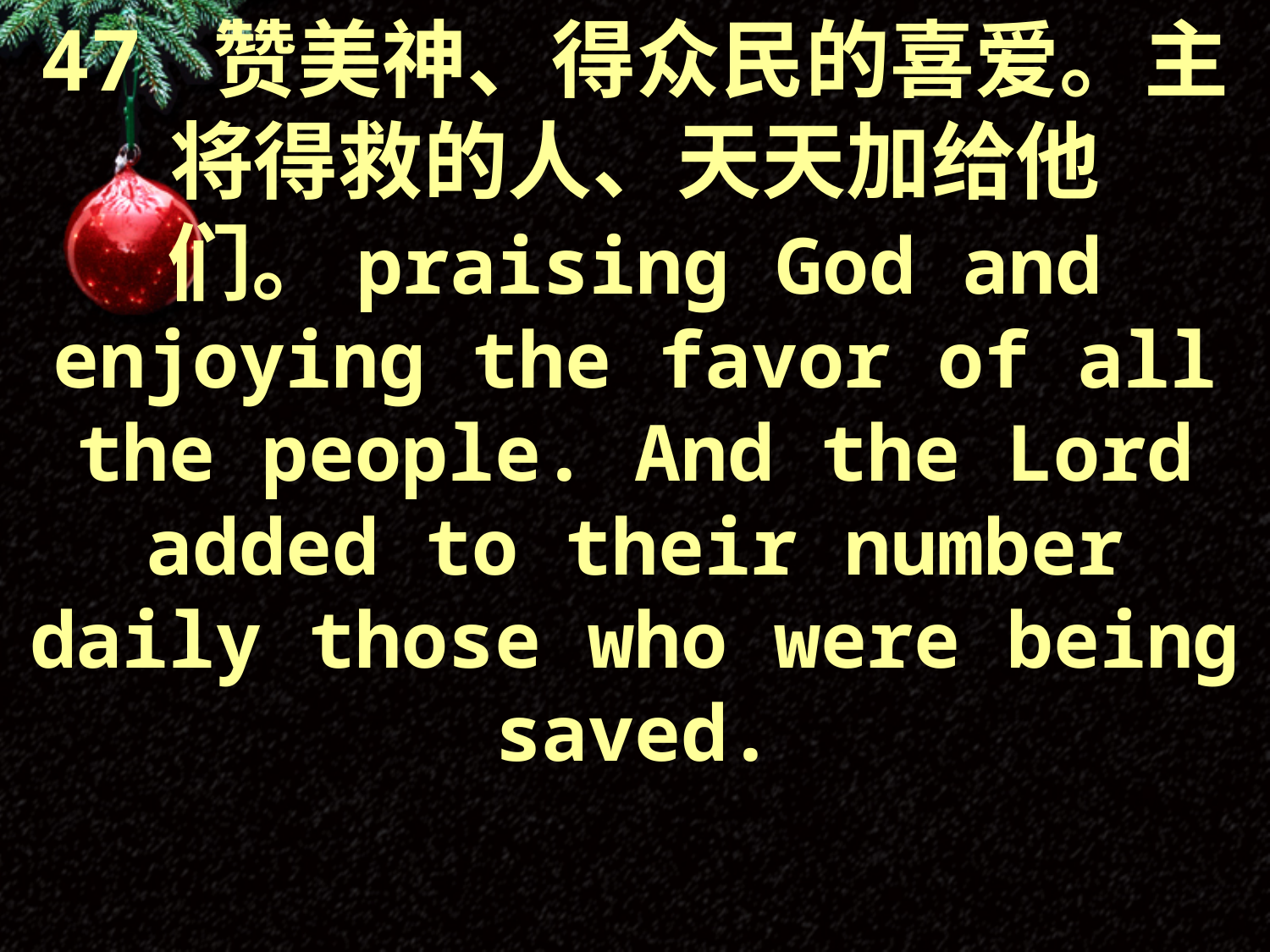

47 赞美神、得众民的喜爱。主将得救的人、天天加给他们。praising God and enjoying the favor of all the people. And the Lord added to their number daily those who were being saved.